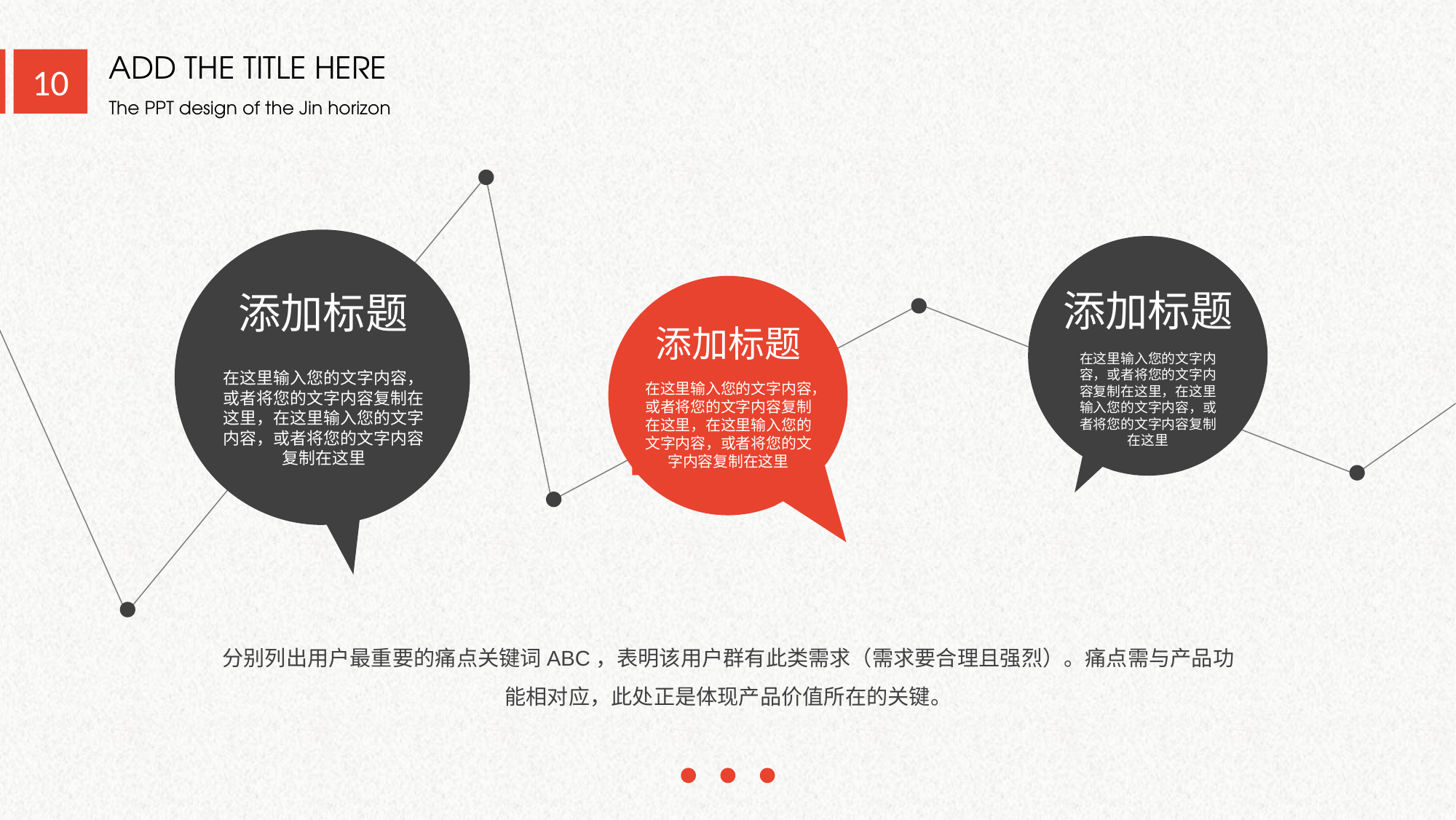

添加标题
在这里输入您的文字内容，或者将您的文字内容复制在这里，在这里输入您的文字内容，或者将您的文字内容复制在这里

添加标题
在这里输入您的文字内容，或者将您的文字内容复制在这里，在这里输入您的文字内容，或者将您的文字内容复制在这里

添加标题
在这里输入您的文字内容，或者将您的文字内容复制在这里，在这里输入您的文字内容，或者将您的文字内容复制在这里

分别列出用户最重要的痛点关键词ABC，表明该用户群有此类需求（需求要合理且强烈）。痛点需与产品功能相对应，此处正是体现产品价值所在的关键。